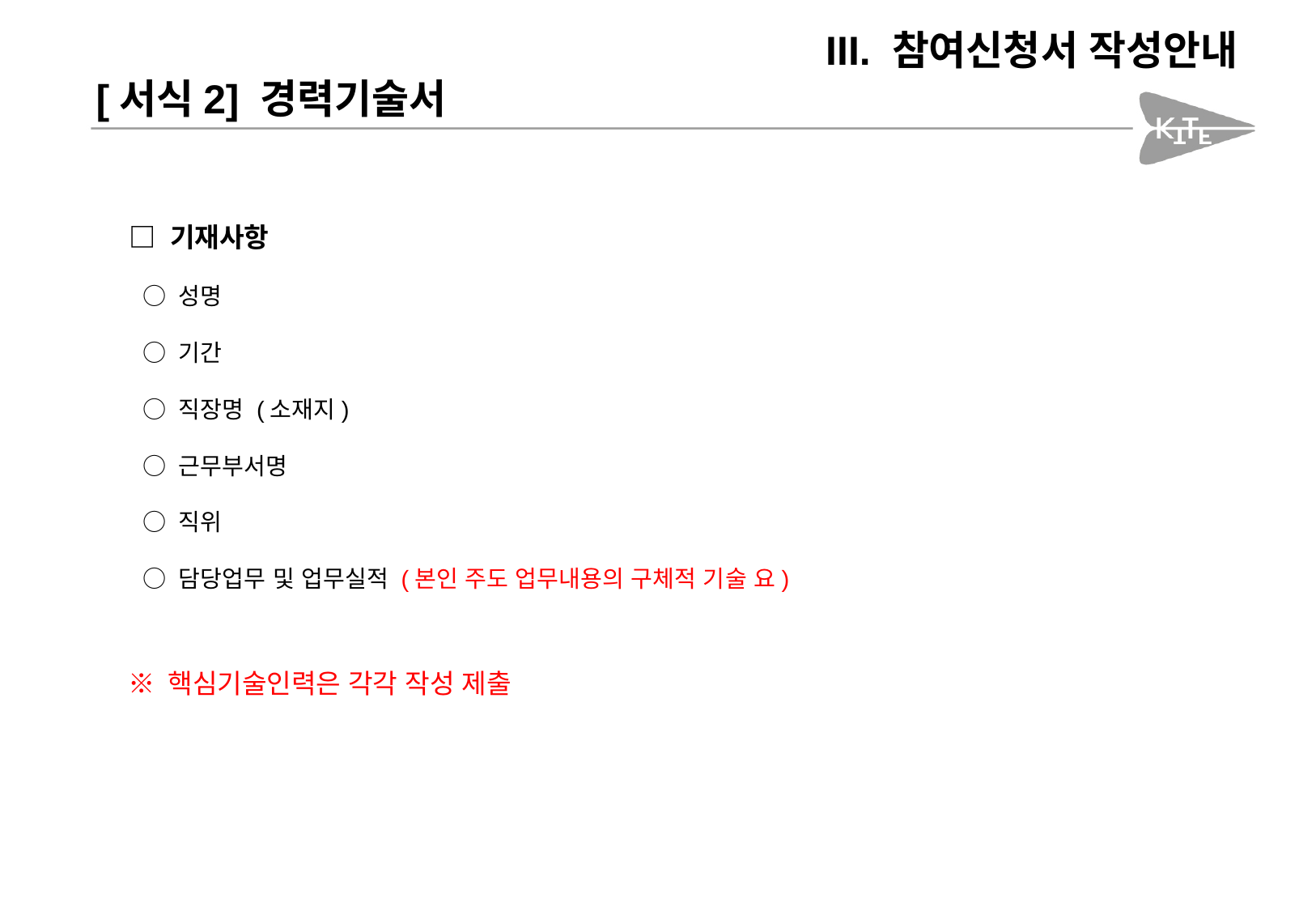

III. 참여신청서 작성안내
[서식2] 경력기술서
□ 기재사항
  ○ 성명
  ○ 기간
  ○ 직장명 (소재지)
  ○ 근무부서명
  ○ 직위
  ○ 담당업무 및 업무실적 (본인 주도 업무내용의 구체적 기술 요)
※ 핵심기술인력은 각각 작성 제출